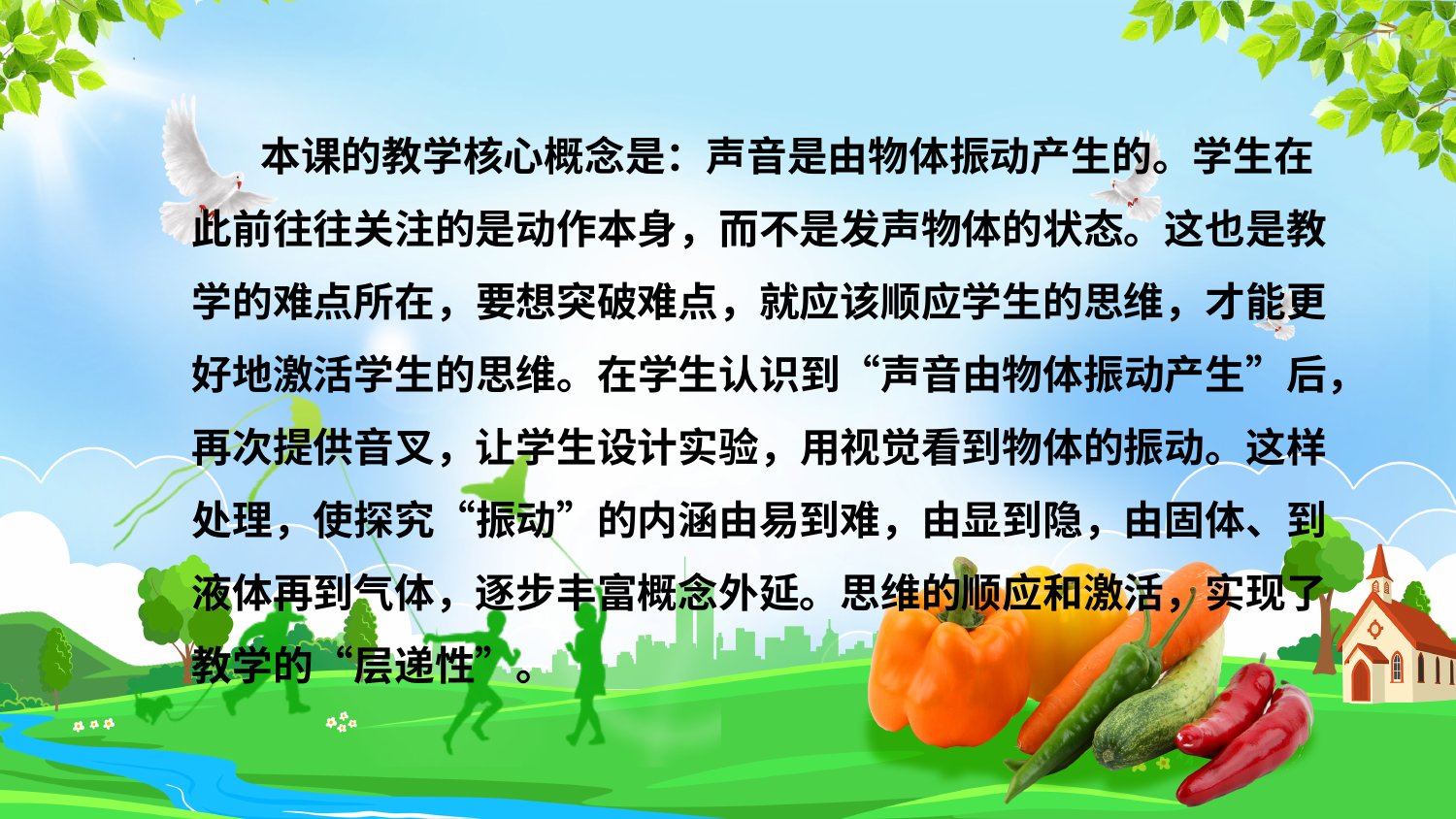

本课的教学核心概念是：声音是由物体振动产生的。学生在此前往往关注的是动作本身，而不是发声物体的状态。这也是教学的难点所在，要想突破难点，就应该顺应学生的思维，才能更好地激活学生的思维。在学生认识到“声音由物体振动产生”后，再次提供音叉，让学生设计实验，用视觉看到物体的振动。这样处理，使探究“振动”的内涵由易到难，由显到隐，由固体、到液体再到气体，逐步丰富概念外延。思维的顺应和激活，实现了教学的“层递性”。